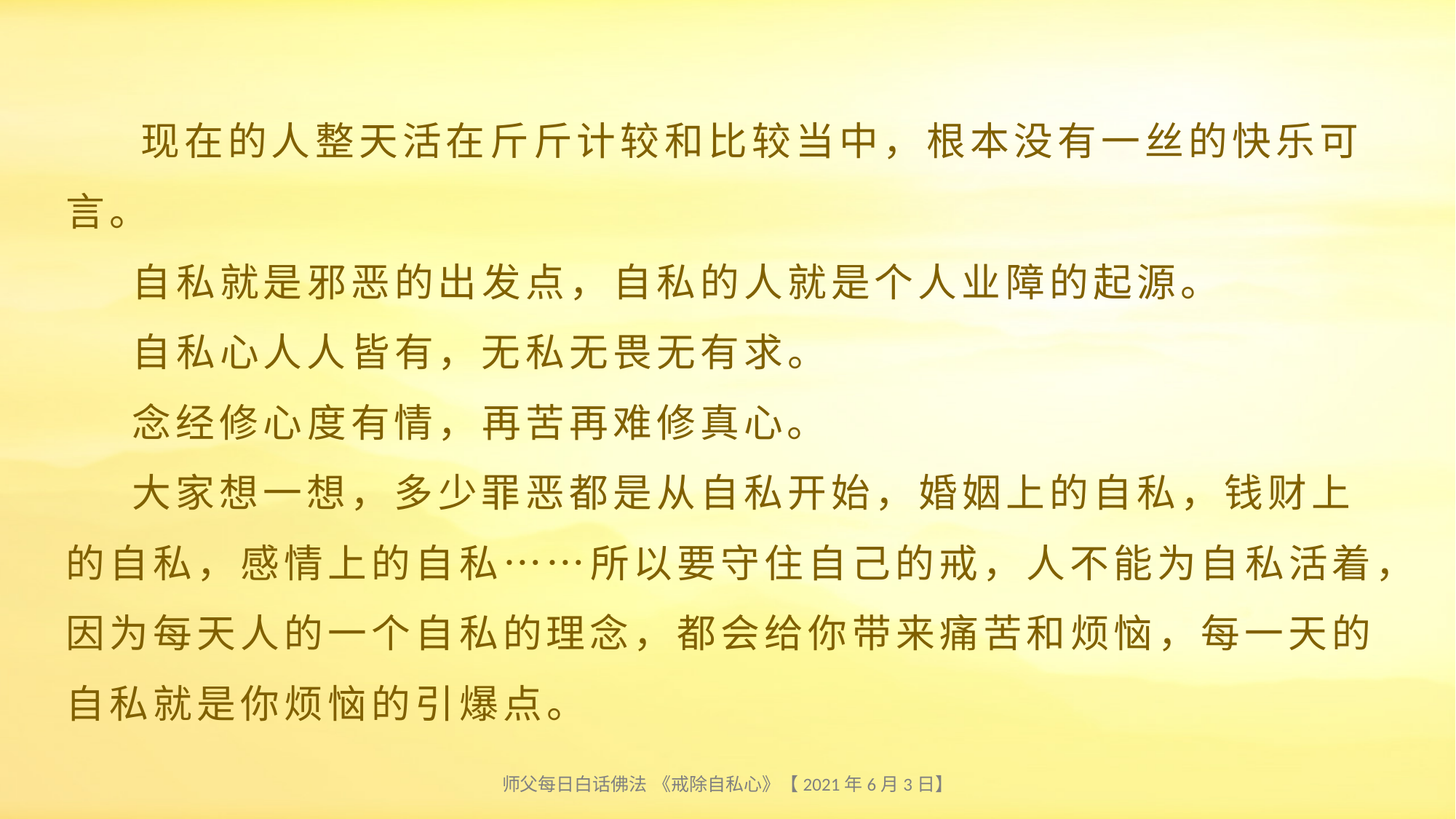

# 现在的人整天活在斤斤计较和比较当中，根本没有一丝的快乐可言。 自私就是邪恶的出发点，自私的人就是个人业障的起源。 自私心人人皆有，无私无畏无有求。 念经修心度有情，再苦再难修真心。 大家想一想，多少罪恶都是从自私开始，婚姻上的自私，钱财上的自私，感情上的自私……所以要守住自己的戒，人不能为自私活着，因为每天人的一个自私的理念，都会给你带来痛苦和烦恼，每一天的自私就是你烦恼的引爆点。
师父每日白话佛法 《戒除自私心》【2021年6月3日】